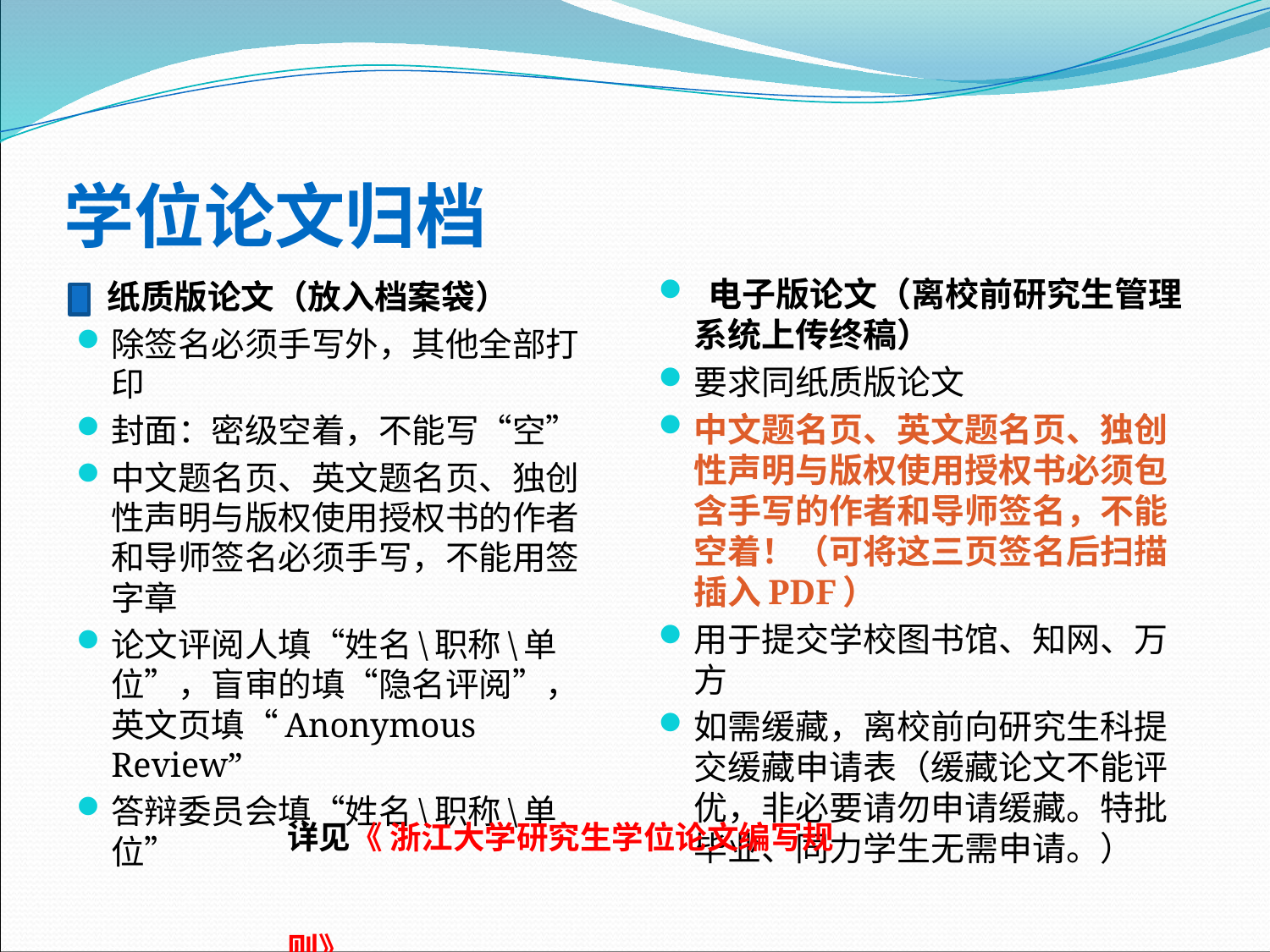

# 学位论文归档
   纸质版论文（放入档案袋）
除签名必须手写外，其他全部打印
封面：密级空着，不能写“空”
中文题名页、英文题名页、独创性声明与版权使用授权书的作者和导师签名必须手写，不能用签字章
论文评阅人填“姓名\职称\单位”，盲审的填“隐名评阅”，英文页填“Anonymous Review”
答辩委员会填“姓名\职称\单位”

 电子版论文（离校前研究生管理系统上传终稿）
要求同纸质版论文
中文题名页、英文题名页、独创性声明与版权使用授权书必须包含手写的作者和导师签名，不能空着！（可将这三页签名后扫描插入PDF）
用于提交学校图书馆、知网、万方
如需缓藏，离校前向研究生科提交缓藏申请表（缓藏论文不能评优，非必要请勿申请缓藏。特批毕业、同力学生无需申请。）

详见《 浙江大学研究生学位论文编写规则》